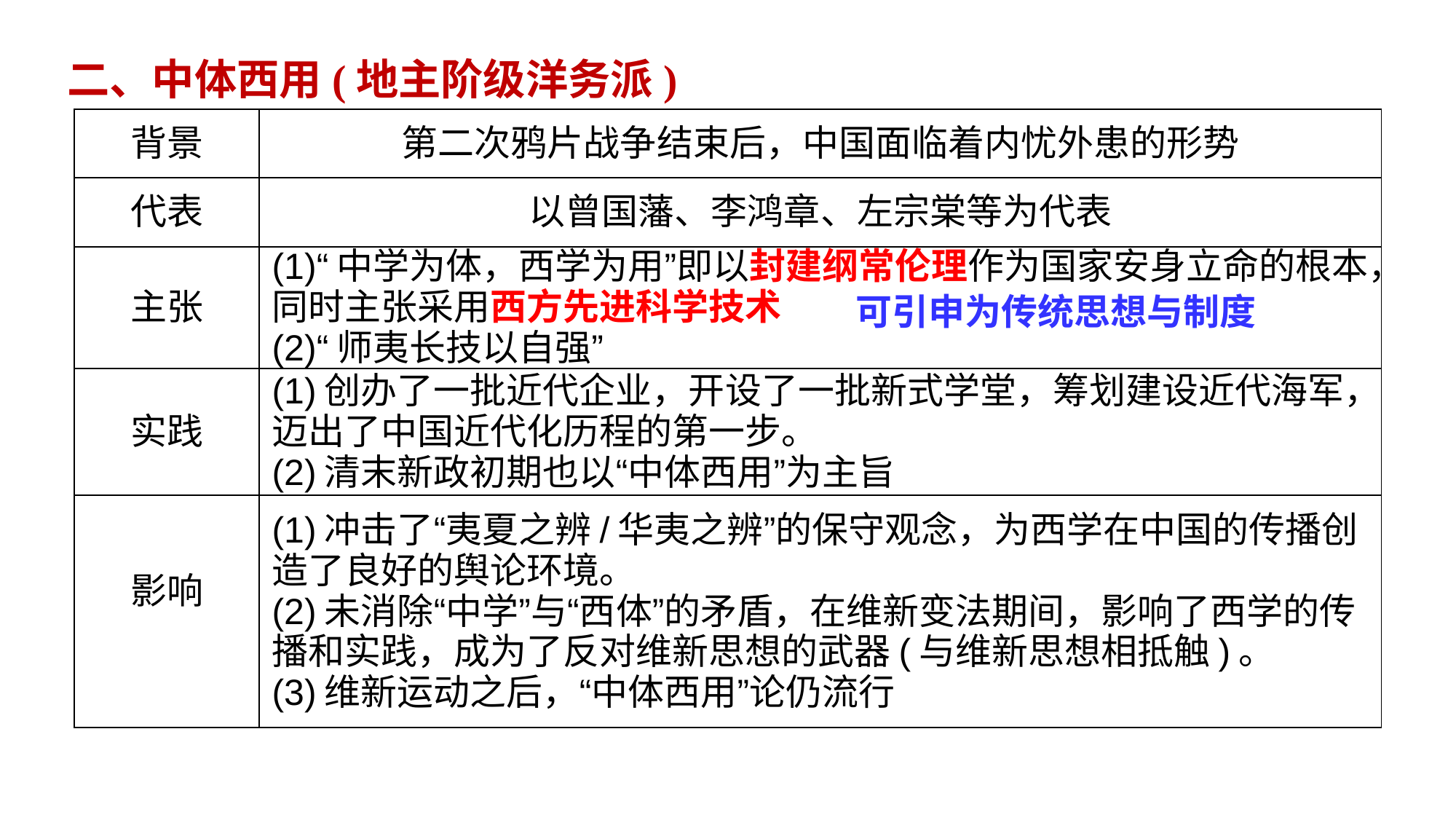

二、中体西用(地主阶级洋务派)
| 背景 | 第二次鸦片战争结束后，中国面临着内忧外患的形势 |
| --- | --- |
| 代表 | 以曾国藩、李鸿章、左宗棠等为代表 |
| 主张 | (1)“中学为体，西学为用”即以封建纲常伦理作为国家安身立命的根本，同时主张采用西方先进科学技术 (2)“师夷长技以自强” |
| 实践 | (1)创办了一批近代企业，开设了一批新式学堂，筹划建设近代海军，迈出了中国近代化历程的第一步。 (2)清末新政初期也以“中体西用”为主旨 |
| 影响 | (1)冲击了“夷夏之辨/华夷之辨”的保守观念，为西学在中国的传播创造了良好的舆论环境。 (2)未消除“中学”与“西体”的矛盾，在维新变法期间，影响了西学的传播和实践，成为了反对维新思想的武器(与维新思想相抵触)。 (3)维新运动之后，“中体西用”论仍流行 |
可引申为传统思想与制度